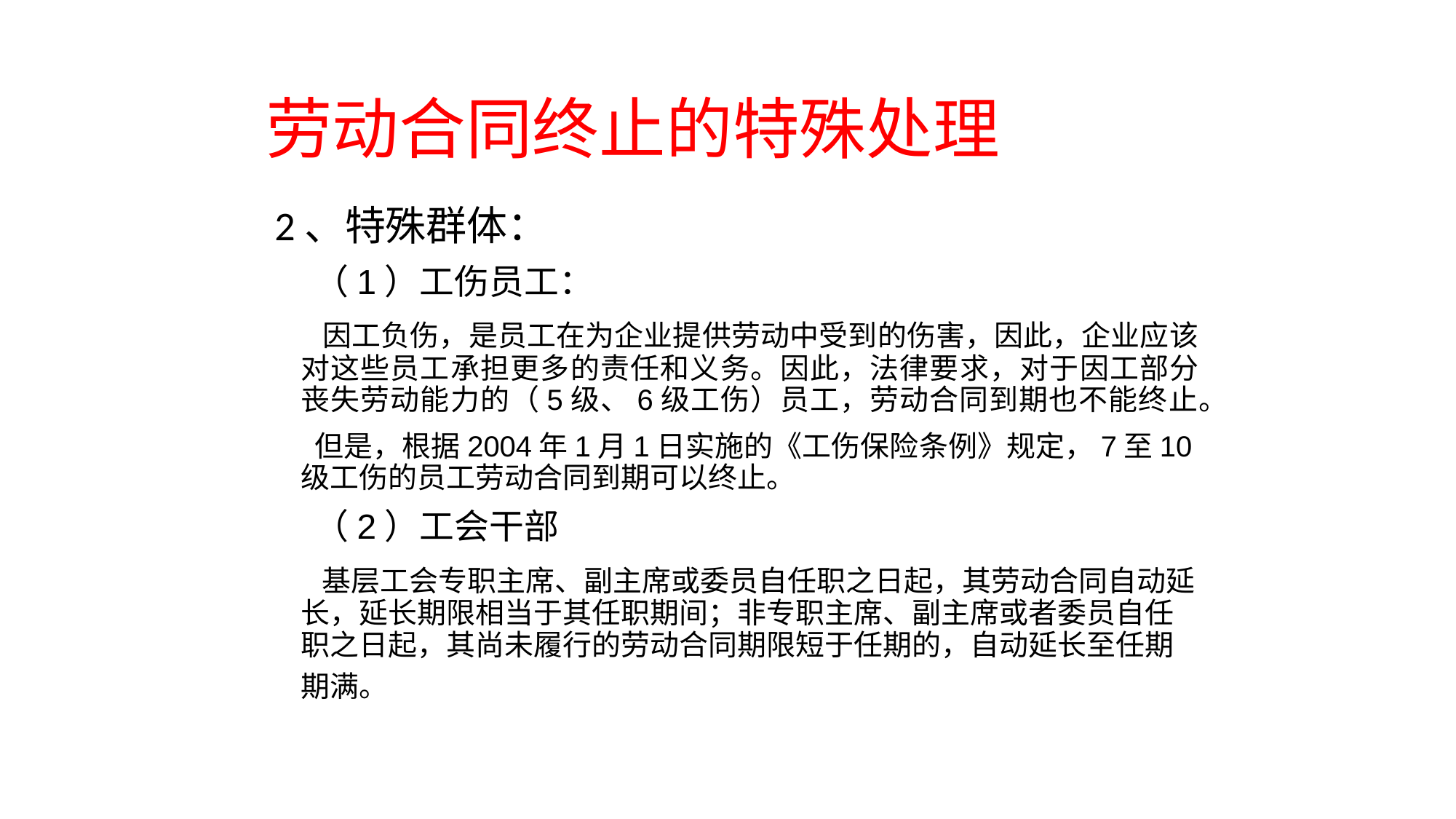

# 劳动合同终止的特殊处理
2、特殊群体：
    （1）工伤员工：
     因工负伤，是员工在为企业提供劳动中受到的伤害，因此，企业应该对这些员工承担更多的责任和义务。因此，法律要求，对于因工部分丧失劳动能力的（5级、6级工伤）员工，劳动合同到期也不能终止。
     但是，根据2004年1月1日实施的《工伤保险条例》规定，7至10级工伤的员工劳动合同到期可以终止。
    （2）工会干部
     基层工会专职主席、副主席或委员自任职之日起，其劳动合同自动延长，延长期限相当于其任职期间；非专职主席、副主席或者委员自任职之日起，其尚未履行的劳动合同期限短于任期的，自动延长至任期期满。